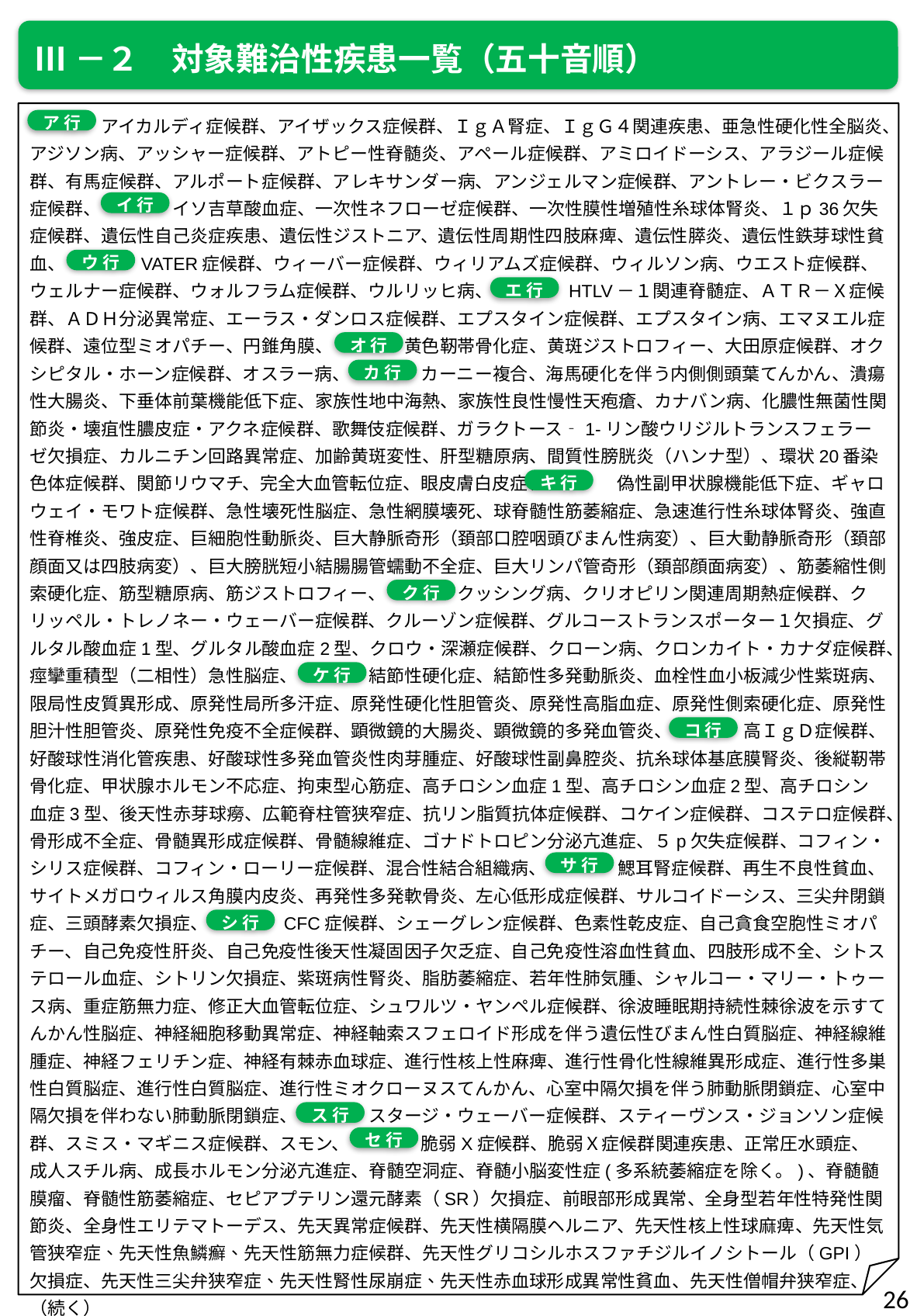

Ⅲ－２　対象難治性疾患一覧（五十音順）

　　　　アイカルディ症候群、アイザックス症候群、ＩｇＡ腎症、ＩｇＧ４関連疾患、亜急性硬化性全脳炎、アジソン病、アッシャー症候群、アトピー性脊髄炎、アペール症候群、アミロイドーシス、アラジール症候群、有馬症候群、アルポート症候群、アレキサンダー病、アンジェルマン症候群、アントレー・ビクスラー症候群、　　　　イソ吉草酸血症、一次性ネフローゼ症候群、一次性膜性増殖性糸球体腎炎、１ｐ36欠失症候群、遺伝性自己炎症疾患、遺伝性ジストニア、遺伝性周期性四肢麻痺、遺伝性膵炎、遺伝性鉄芽球性貧血、　　　　VATER症候群、ウィーバー症候群、ウィリアムズ症候群、ウィルソン病、ウエスト症候群、ウェルナー症候群、ウォルフラム症候群、ウルリッヒ病、　　　　HTLV－１関連脊髄症、ＡＴＲ－Ｘ症候群、ＡＤＨ分泌異常症、エーラス・ダンロス症候群、エプスタイン症候群、エプスタイン病、エマヌエル症候群、遠位型ミオパチー、円錐角膜、　　　　黄色靭帯骨化症、黄斑ジストロフィー、大田原症候群、オクシピタル・ホーン症候群、オスラー病、　　　　カーニー複合、海馬硬化を伴う内側側頭葉てんかん、潰瘍性大腸炎、下垂体前葉機能低下症、家族性地中海熱、家族性良性慢性天疱瘡、カナバン病、化膿性無菌性関節炎・壊疽性膿皮症・アクネ症候群、歌舞伎症候群、ガラクトース‐1-リン酸ウリジルトランスフェラーゼ欠損症、カルニチン回路異常症、加齢黄斑変性、肝型糖原病、間質性膀胱炎（ハンナ型）、環状20番染色体症候群、関節リウマチ、完全大血管転位症、眼皮膚白皮症、　　　　偽性副甲状腺機能低下症、ギャロウェイ・モワト症候群、急性壊死性脳症、急性網膜壊死、球脊髄性筋萎縮症、急速進行性糸球体腎炎、強直性脊椎炎、強皮症、巨細胞性動脈炎、巨大静脈奇形（頚部口腔咽頭びまん性病変）、巨大動静脈奇形（頚部顔面又は四肢病変）、巨大膀胱短小結腸腸管蠕動不全症、巨大リンパ管奇形（頚部顔面病変）、筋萎縮性側索硬化症、筋型糖原病、筋ジストロフィー、　　　　クッシング病、クリオピリン関連周期熱症候群、クリッペル・トレノネー・ウェーバー症候群、クルーゾン症候群、グルコーストランスポーター１欠損症、グルタル酸血症1型、グルタル酸血症2型、クロウ・深瀬症候群、クローン病、クロンカイト・カナダ症候群、痙攣重積型（二相性）急性脳症、　　　　結節性硬化症、結節性多発動脈炎、血栓性血小板減少性紫斑病、限局性皮質異形成、原発性局所多汗症、原発性硬化性胆管炎、原発性高脂血症、原発性側索硬化症、原発性胆汁性胆管炎、原発性免疫不全症候群、顕微鏡的大腸炎、顕微鏡的多発血管炎、　　　　高ＩｇＤ症候群、好酸球性消化管疾患、好酸球性多発血管炎性肉芽腫症、好酸球性副鼻腔炎、抗糸球体基底膜腎炎、後縦靭帯骨化症、甲状腺ホルモン不応症、拘束型心筋症、高チロシン血症1型、高チロシン血症2型、高チロシン血症3型、後天性赤芽球癆、広範脊柱管狭窄症、抗リン脂質抗体症候群、コケイン症候群、コステロ症候群、骨形成不全症、骨髄異形成症候群、骨髄線維症、ゴナドトロピン分泌亢進症、５p欠失症候群、コフィン・シリス症候群、コフィン・ローリー症候群、混合性結合組織病、　　　　鰓耳腎症候群、再生不良性貧血、サイトメガロウィルス角膜内皮炎、再発性多発軟骨炎、左心低形成症候群、サルコイドーシス、三尖弁閉鎖症、三頭酵素欠損症、　　　　CFC症候群、シェーグレン症候群、色素性乾皮症、自己貪食空胞性ミオパチー、自己免疫性肝炎、自己免疫性後天性凝固因子欠乏症、自己免疫性溶血性貧血、四肢形成不全、シトステロール血症、シトリン欠損症、紫斑病性腎炎、脂肪萎縮症、若年性肺気腫、シャルコー・マリー・トゥース病、重症筋無力症、修正大血管転位症、シュワルツ・ヤンペル症候群、徐波睡眠期持続性棘徐波を示すてんかん性脳症、神経細胞移動異常症、神経軸索スフェロイド形成を伴う遺伝性びまん性白質脳症、神経線維腫症、神経フェリチン症、神経有棘赤血球症、進行性核上性麻痺、進行性骨化性線維異形成症、進行性多巣性白質脳症、進行性白質脳症、進行性ミオクローヌスてんかん、心室中隔欠損を伴う肺動脈閉鎖症、心室中隔欠損を伴わない肺動脈閉鎖症、　　　　スタージ・ウェーバー症候群、スティーヴンス・ジョンソン症候群、スミス・マギニス症候群、スモン、　　　　脆弱X症候群、脆弱Ｘ症候群関連疾患、正常圧水頭症、成人スチル病、成長ホルモン分泌亢進症、脊髄空洞症、脊髄小脳変性症(多系統萎縮症を除く。)、脊髄髄膜瘤、脊髄性筋萎縮症、セピアプテリン還元酵素（SR）欠損症、前眼部形成異常、全身型若年性特発性関節炎、全身性エリテマトーデス、先天異常症候群、先天性横隔膜ヘルニア、先天性核上性球麻痺、先天性気管狭窄症、先天性魚鱗癬、先天性筋無力症候群、先天性グリコシルホスファチジルイノシトール（GPI）欠損症、先天性三尖弁狭窄症、先天性腎性尿崩症、先天性赤血球形成異常性貧血、先天性僧帽弁狭窄症、（続く）
ア 行
イ 行
ウ 行
エ 行
オ 行
カ 行
キ 行
ク 行
ケ 行
コ 行
サ 行
シ 行
ス 行
セ 行
26